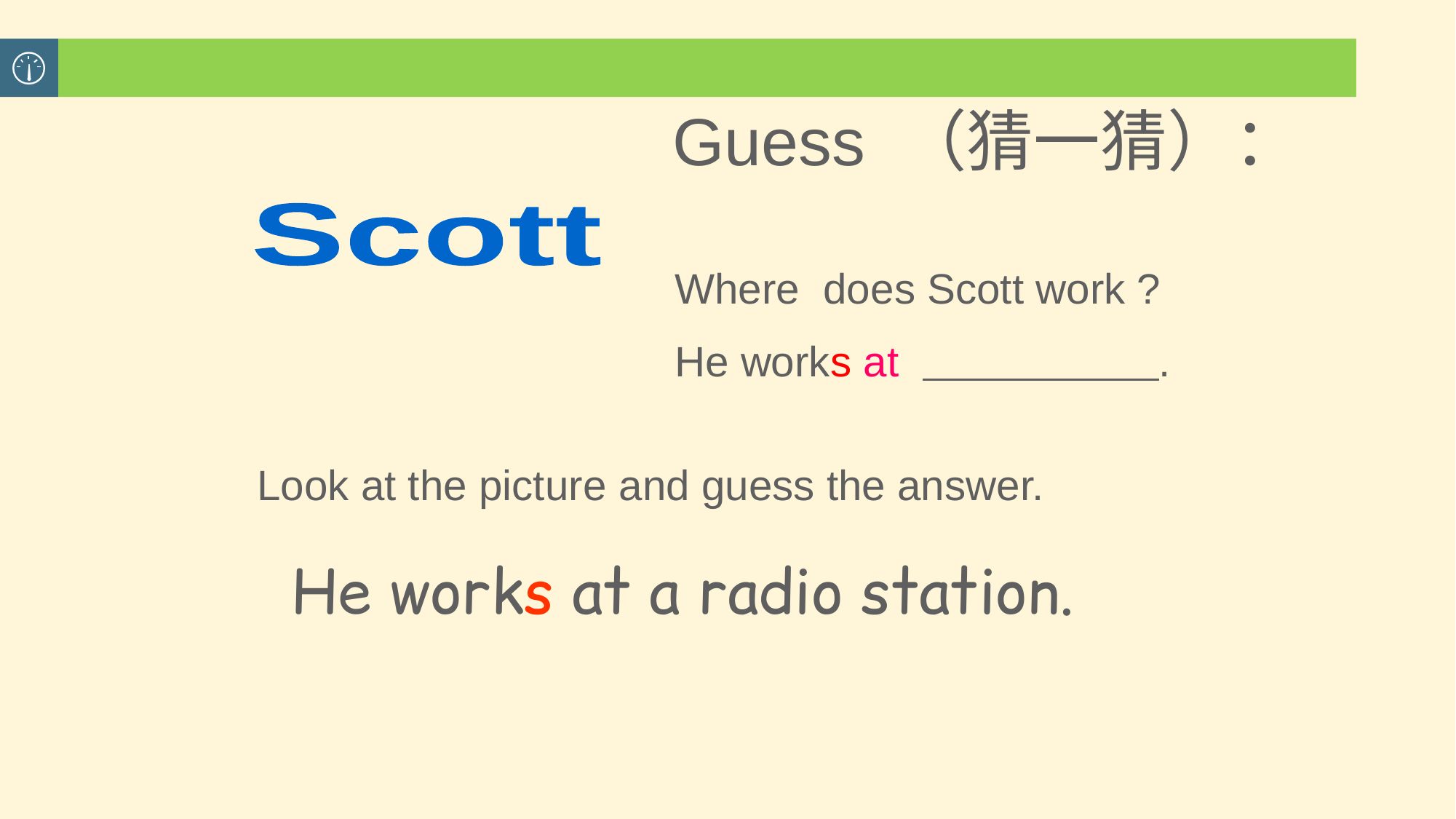

Guess （猜一猜）：

Scott
Where  does Scott work ?
He works at                      .
Look at the picture and guess the answer.
He works at a radio station.